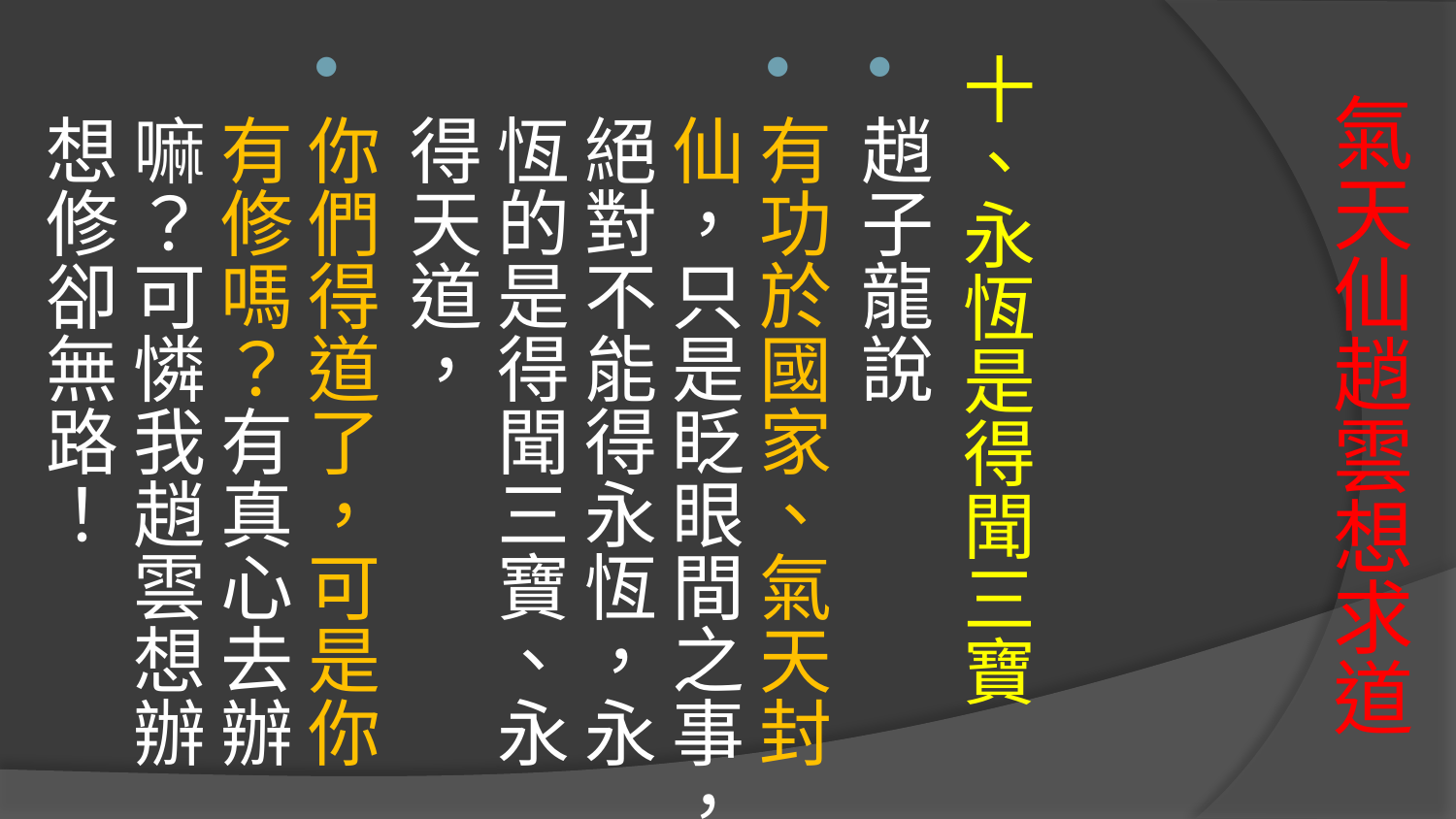

十、永恆是得聞三寶
趙子龍說
有功於國家、氣天封仙，只是眨眼間之事，絕對不能得永恆，永恆的是得聞三寶、永得天道，
你們得道了，可是你有修嗎？有真心去辦嘛？可憐我趙雲想辦想修卻無路！
# 氣天仙趙雲想求道